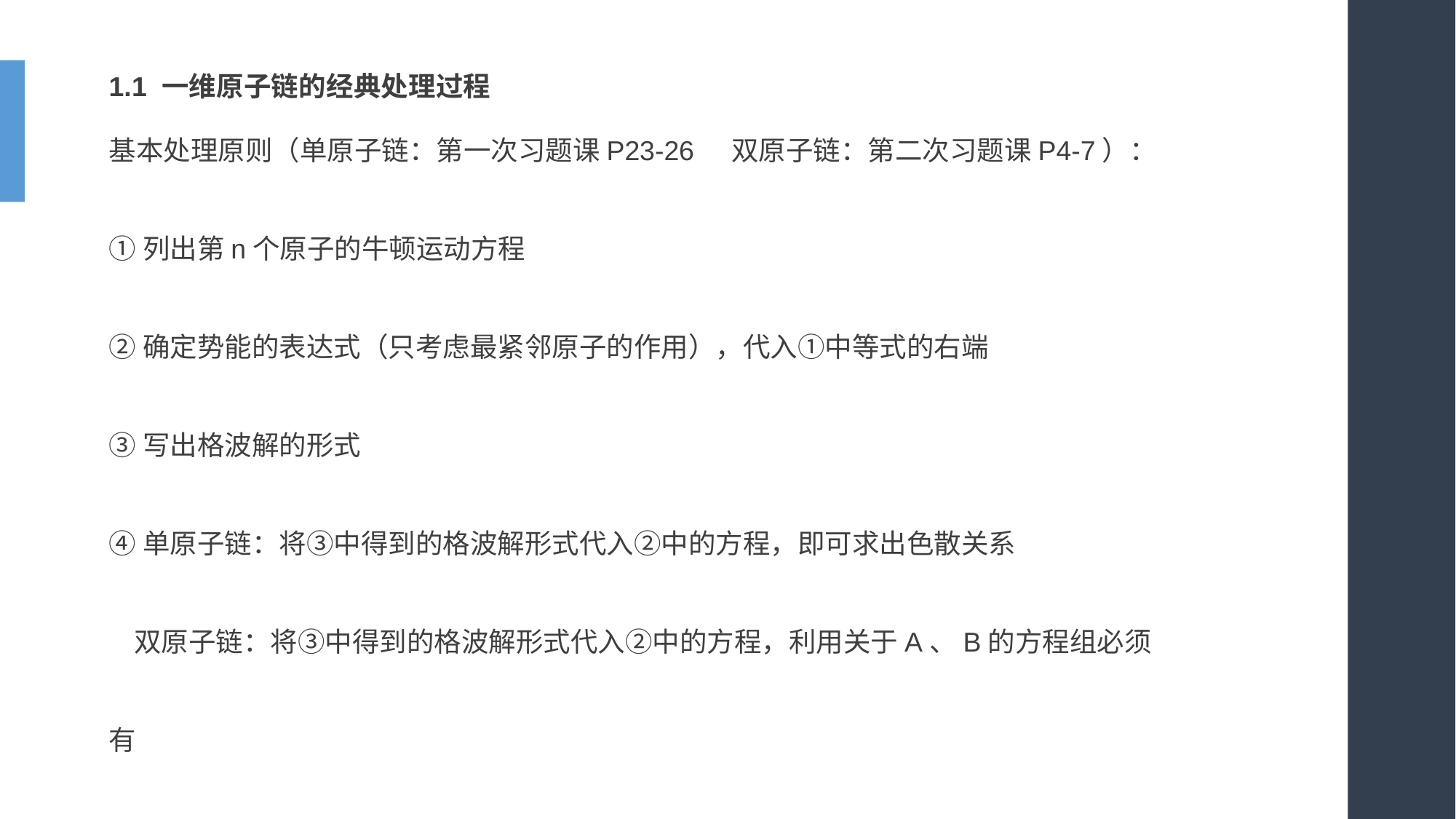

1.1 一维原子链的经典处理过程
基本处理原则（单原子链：第一次习题课P23-26    双原子链：第二次习题课P4-7）：
①列出第n个原子的牛顿运动方程
②确定势能的表达式（只考虑最紧邻原子的作用），代入①中等式的右端
③写出格波解的形式
④单原子链：将③中得到的格波解形式代入②中的方程，即可求出色散关系
   双原子链：将③中得到的格波解形式代入②中的方程，利用关于A、B的方程组必须有
   解，关于w的行列式为0，求得w与q的色散关系
7